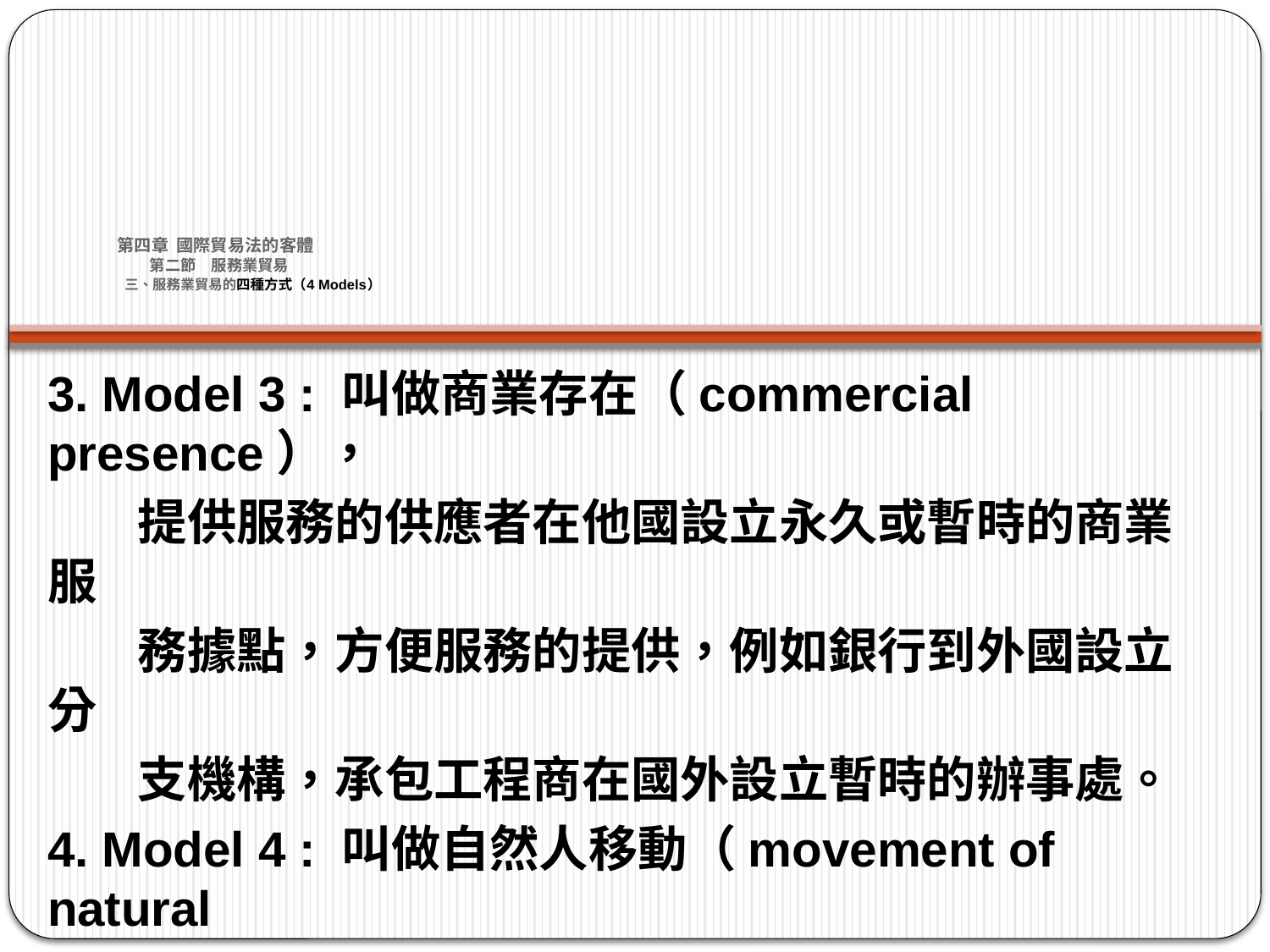

# 第四章  國際貿易法的客體 第二節　服務業貿易 三、服務業貿易的四種方式（4 Models）
3. Model 3 : 叫做商業存在（commercial presence），
       提供服務的供應者在他國設立永久或暫時的商業服
       務據點，方便服務的提供，例如銀行到外國設立分
       支機構，承包工程商在國外設立暫時的辦事處。
4. Model 4 : 叫做自然人移動（movement of natural
        persons），提供服務的自然人，為了特定目的跨
        國移動以提供服務，例如顧問或技術人員的跨國
        移動。